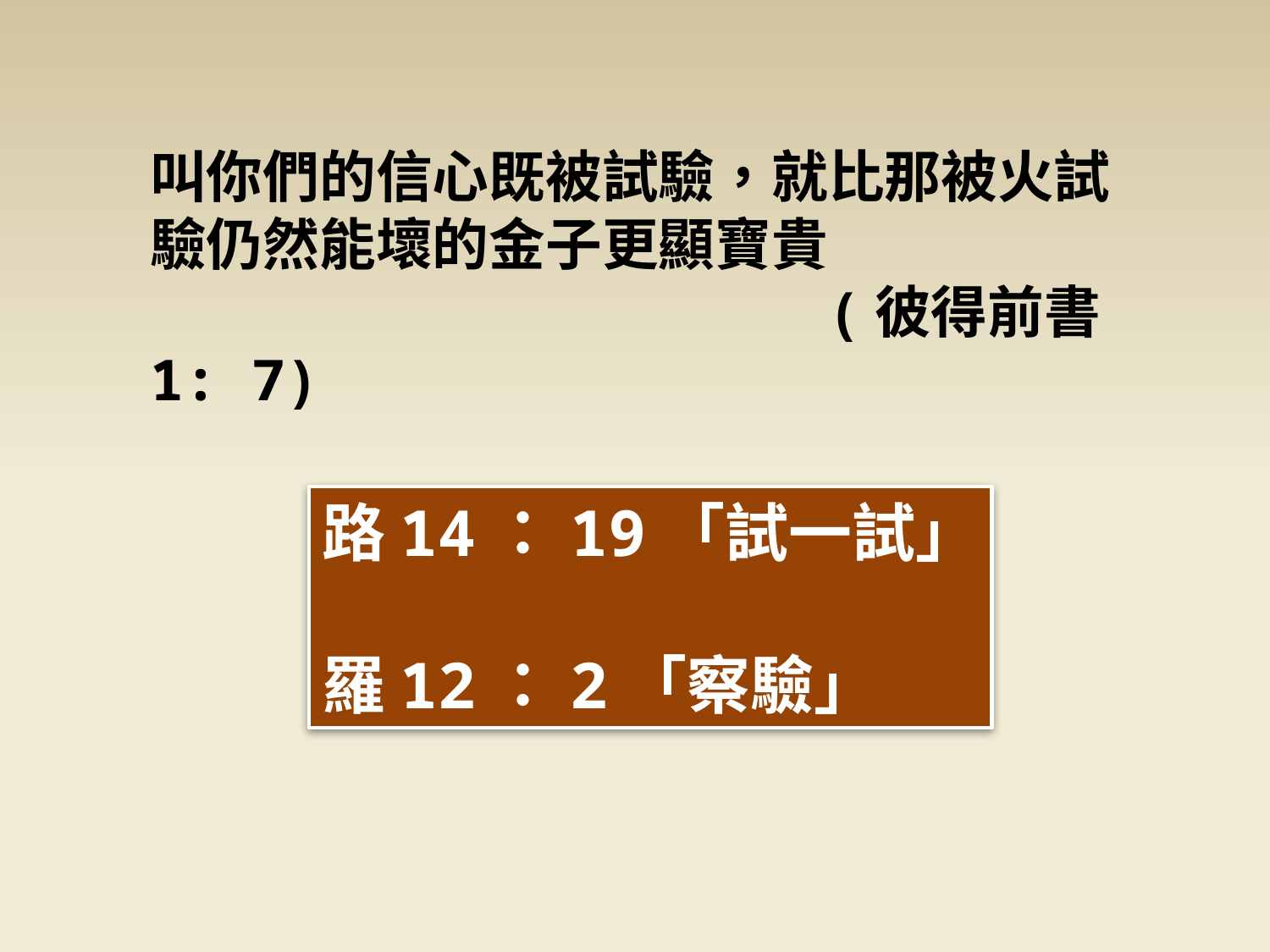

叫你們的信心既被試驗，就比那被火試驗仍然能壞的金子更顯寶貴
                    (彼得前書1: 7)
路14：19「試一試」

羅12：2「察驗」